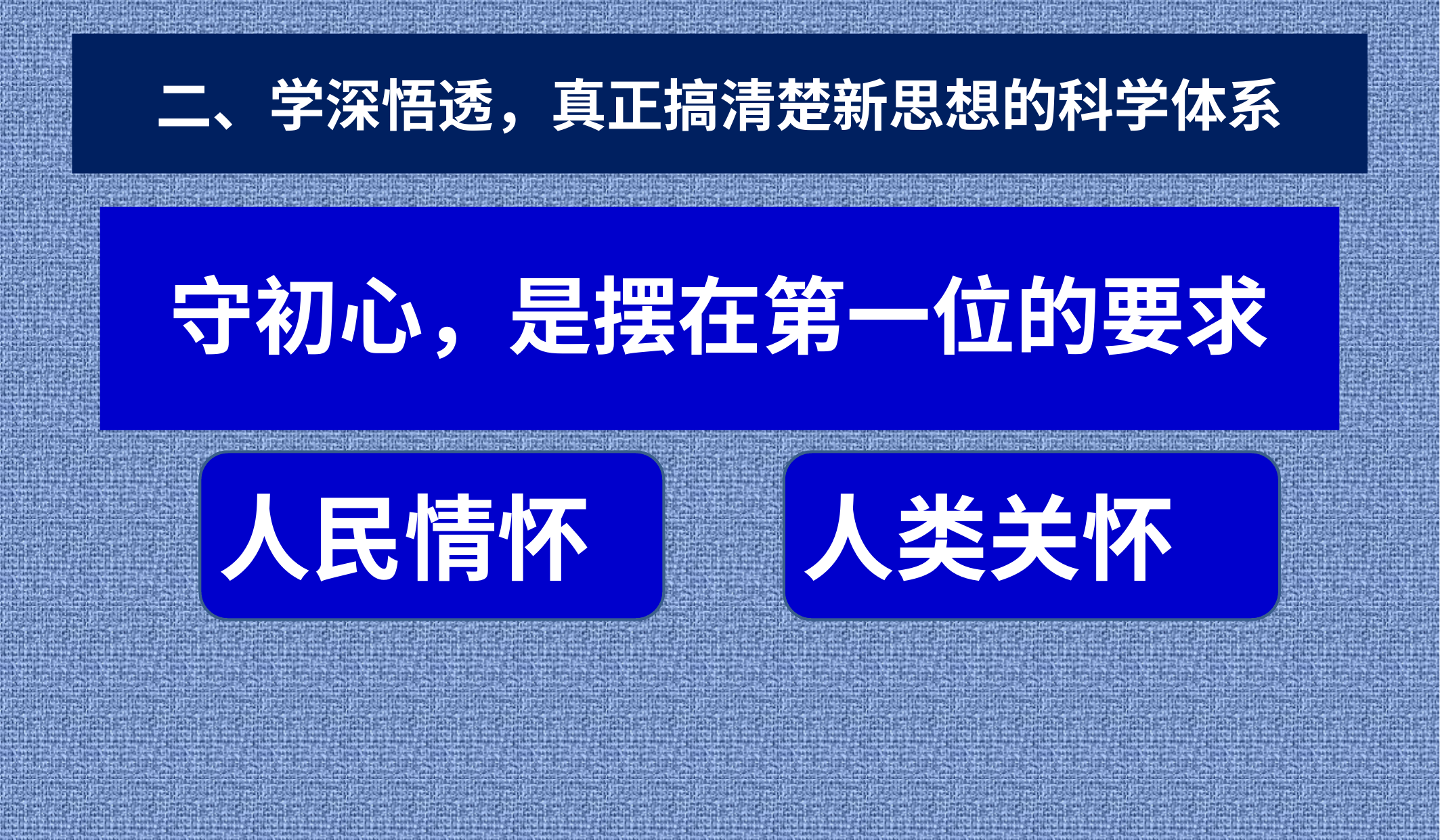

# 二、学深悟透，真正搞清楚新思想的科学体系
守初心，是摆在第一位的要求

人民情怀
人类关怀